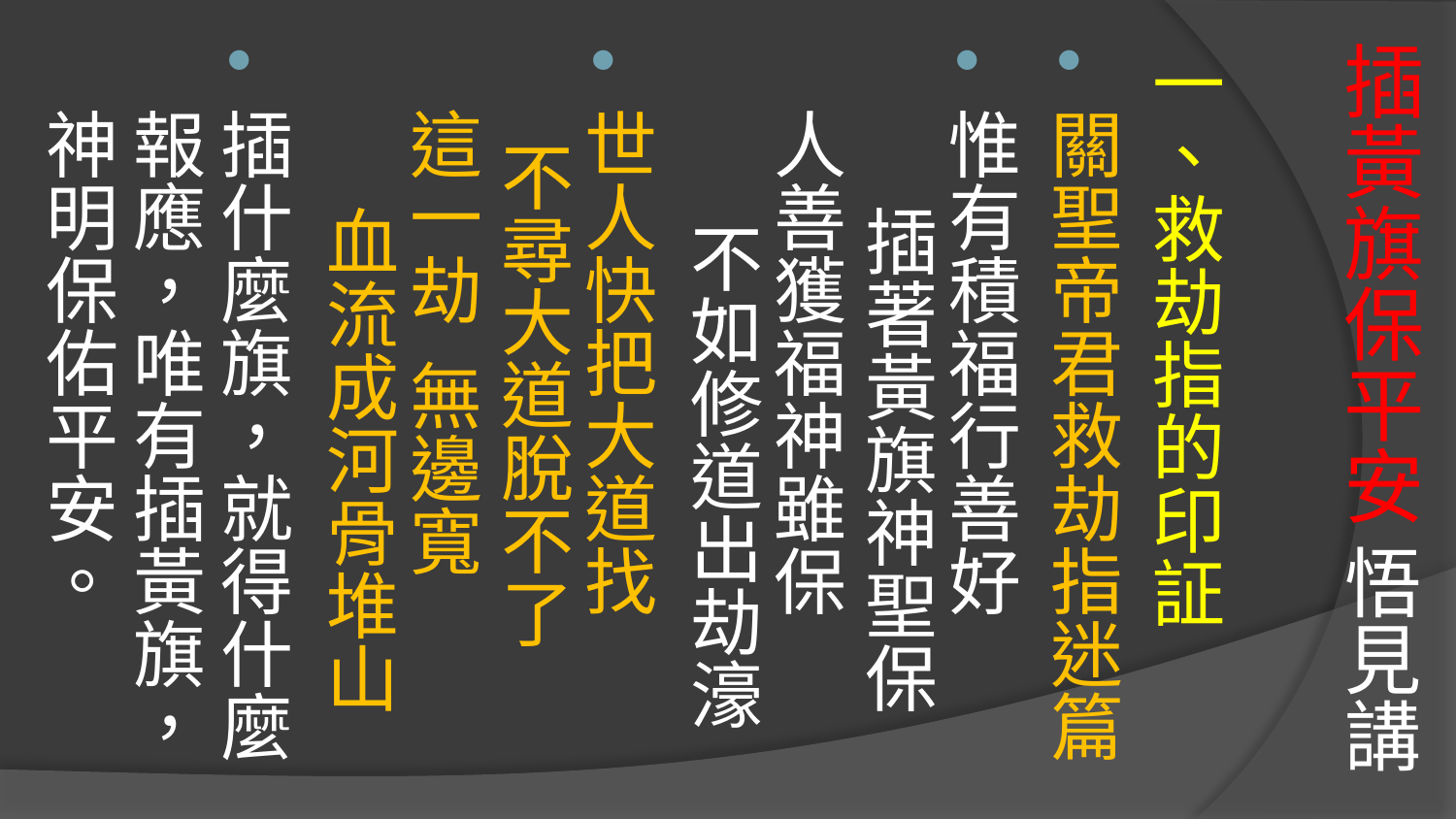

# 插黃旗保平安 悟見講
一、救劫指的印証
關聖帝君救劫指迷篇
惟有積福行善好                 插著黃旗神聖保
人善獲福神雖保                  不如修道出劫濠
世人快把大道找             不尋大道脫不了
這一劫  無邊寬                   血流成河骨堆山
插什麼旗，就得什麼報應，唯有插黃旗，神明保佑平安。